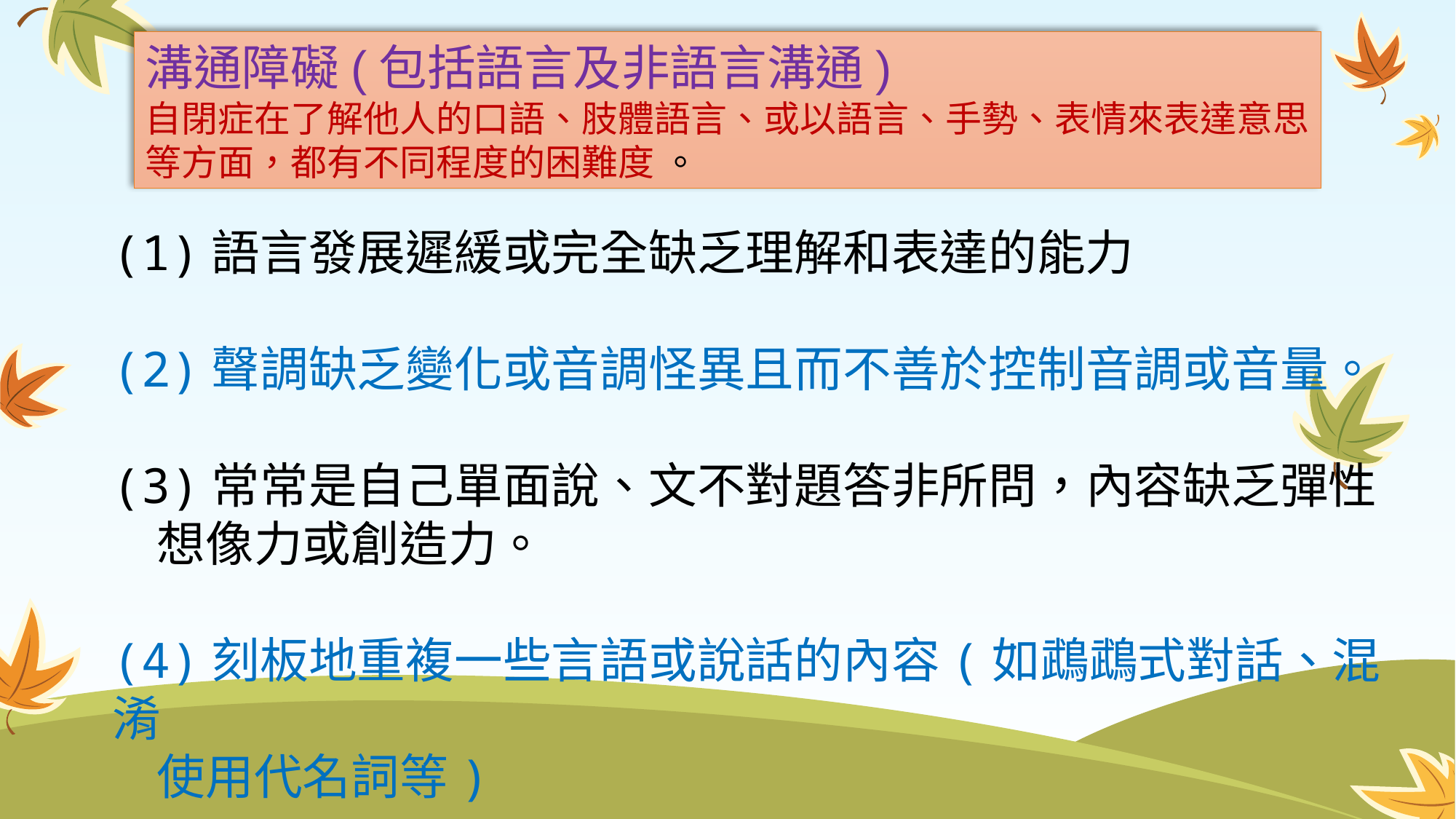

溝通障礙(包括語言及非語言溝通)
自閉症在了解他人的口語、肢體語言、或以語言、手勢、表情來表達意思等方面，都有不同程度的困難度 。
(1)語言發展遲緩或完全缺乏理解和表達的能力

(2)聲調缺乏變化或音調怪異且而不善於控制音調或音量。

(3)常常是自己單面說、文不對題答非所問，內容缺乏彈性
   想像力或創造力。

(4)刻板地重複一些言語或說話的內容(如鵡鵡式對話、混淆
   使用代名詞等)